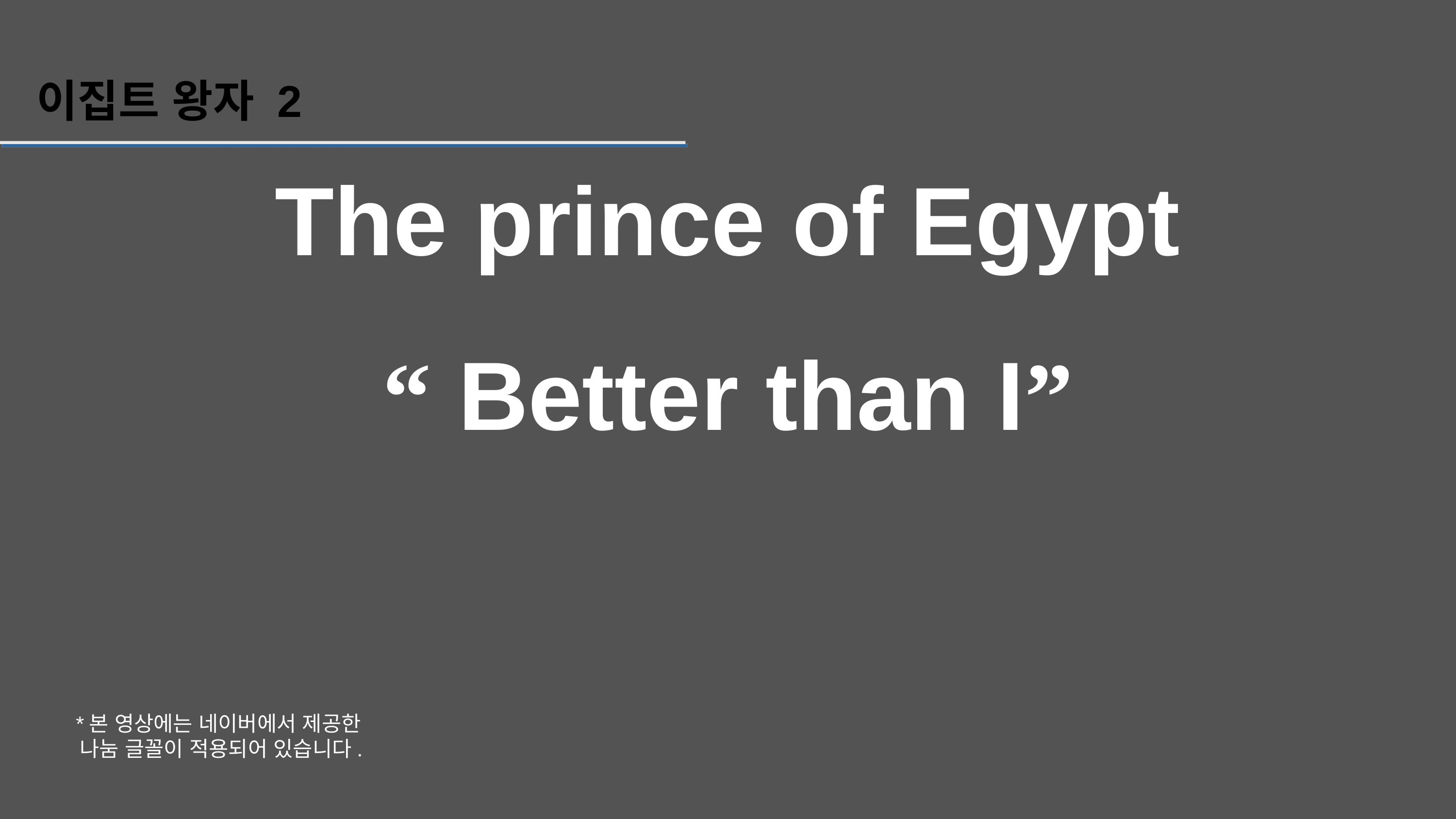

이집트 왕자 2

# The prince of Egypt “ Better than I”
*본 영상에는 네이버에서 제공한
나눔 글꼴이 적용되어 있습니다.